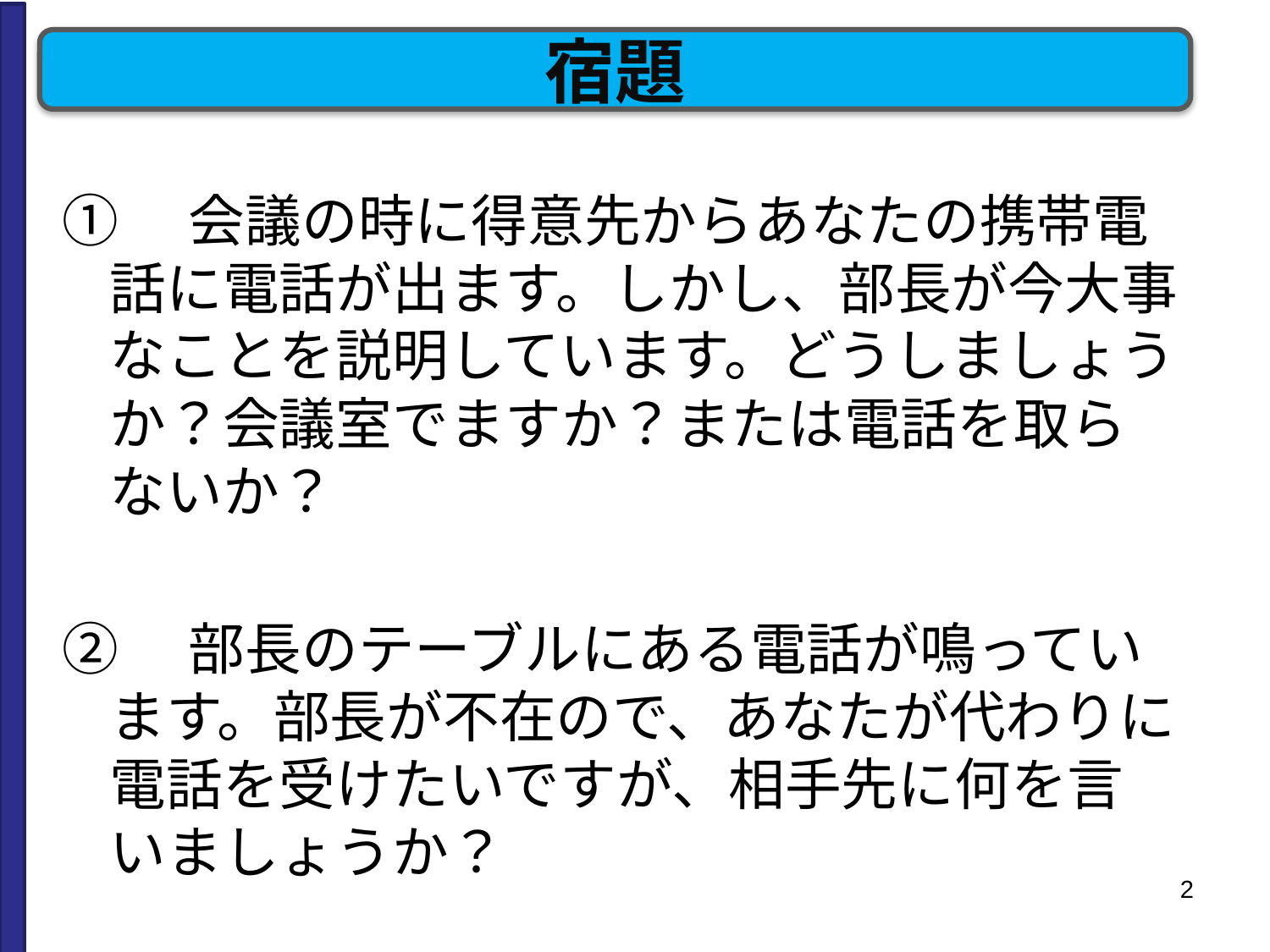

宿題
①　会議の時に得意先からあなたの携帯電話に電話が出ます。しかし、部長が今大事なことを説明しています。どうしましょうか？会議室でますか？または電話を取らないか？

②　部長のテーブルにある電話が鳴っています。部長が不在ので、あなたが代わりに電話を受けたいですが、相手先に何を言いましょうか？
2